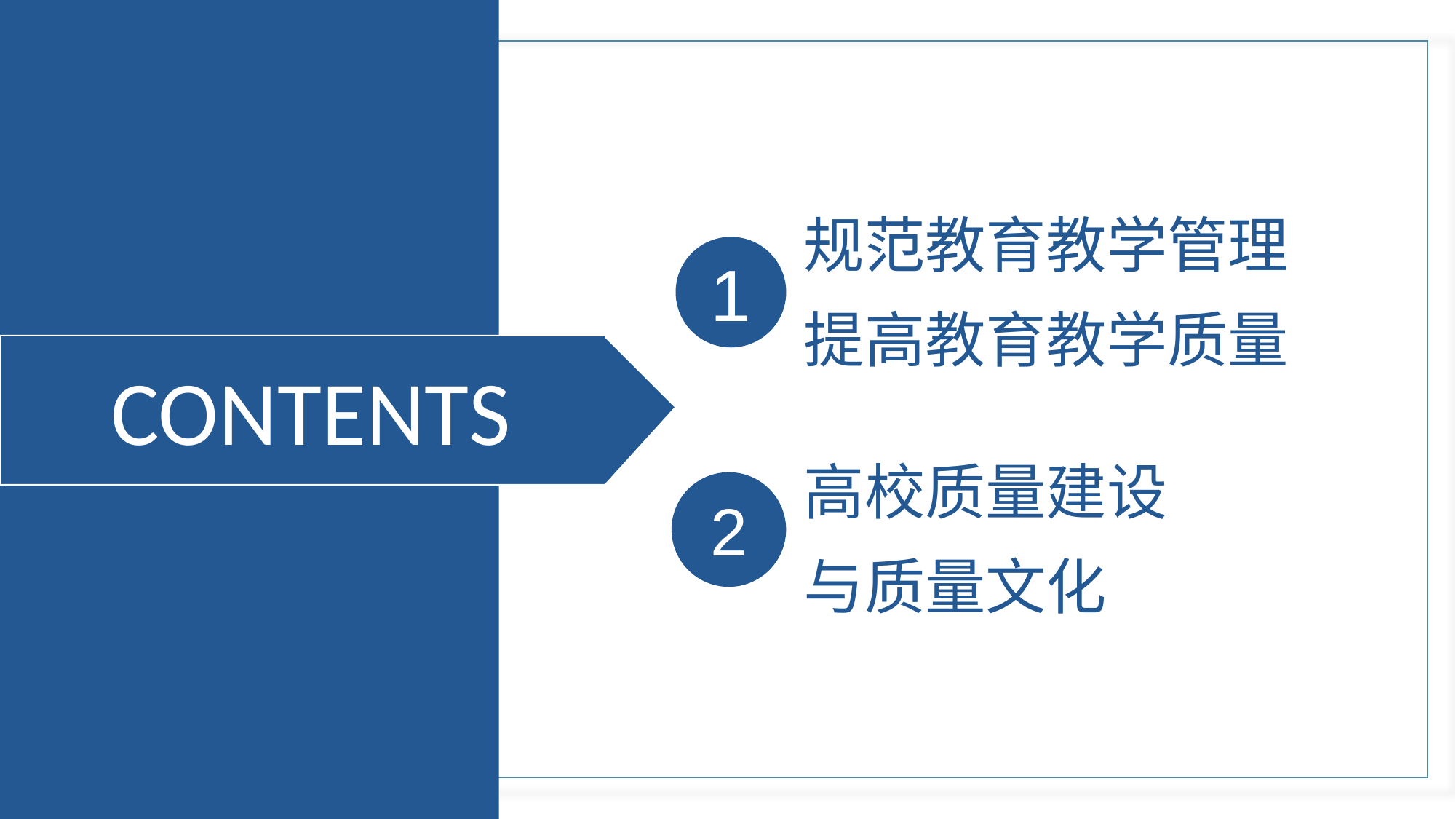

规范教育教学管理
提高教育教学质量
1

CONTENTS
高校质量建设
与质量文化
2